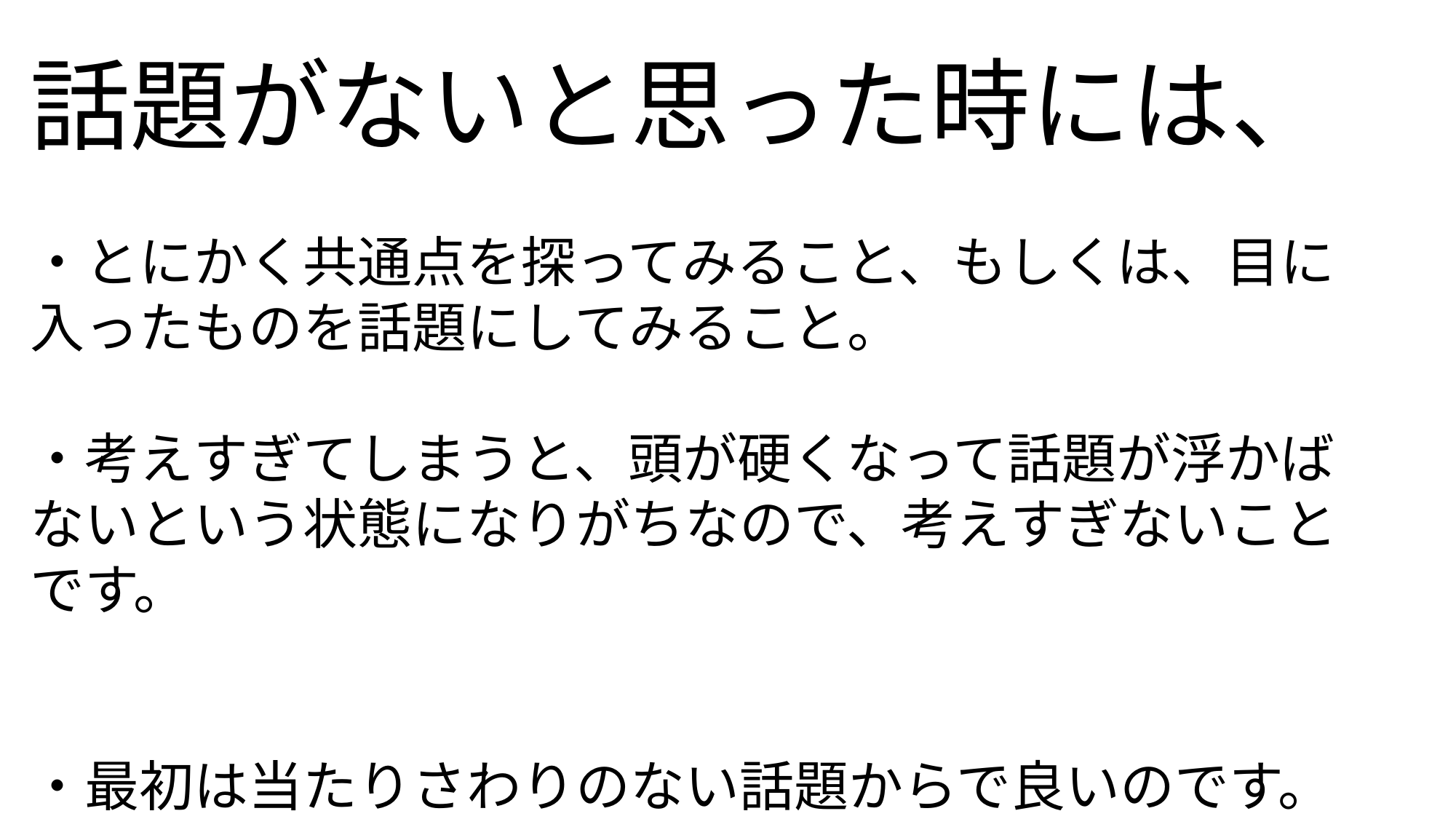

話題がないと思った時には、

・とにかく共通点を探ってみること、もしくは、目に入ったものを話題にしてみること。

・考えすぎてしまうと、頭が硬くなって話題が浮かばないという状態になりがちなので、考えすぎないことです。

・最初は当たりさわりのない話題からで良いのです。